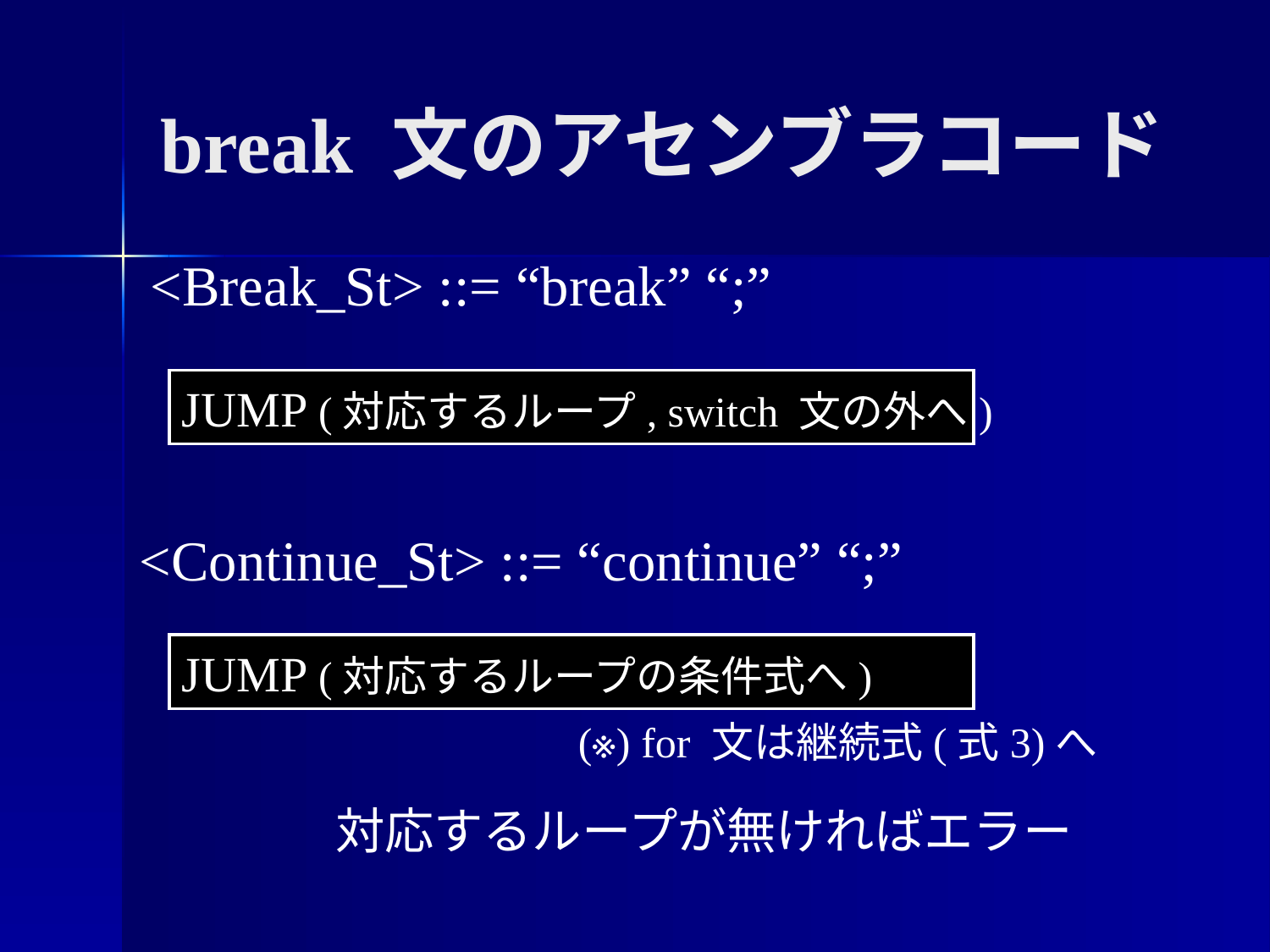

break 文のアセンブラコード
<Break_St> ::= “break” “;”
JUMP (対応するループ, switch 文の外へ)
<Continue_St> ::= “continue” “;”
JUMP (対応するループの条件式へ)
(※) for 文は継続式(式3)へ
対応するループが無ければエラー